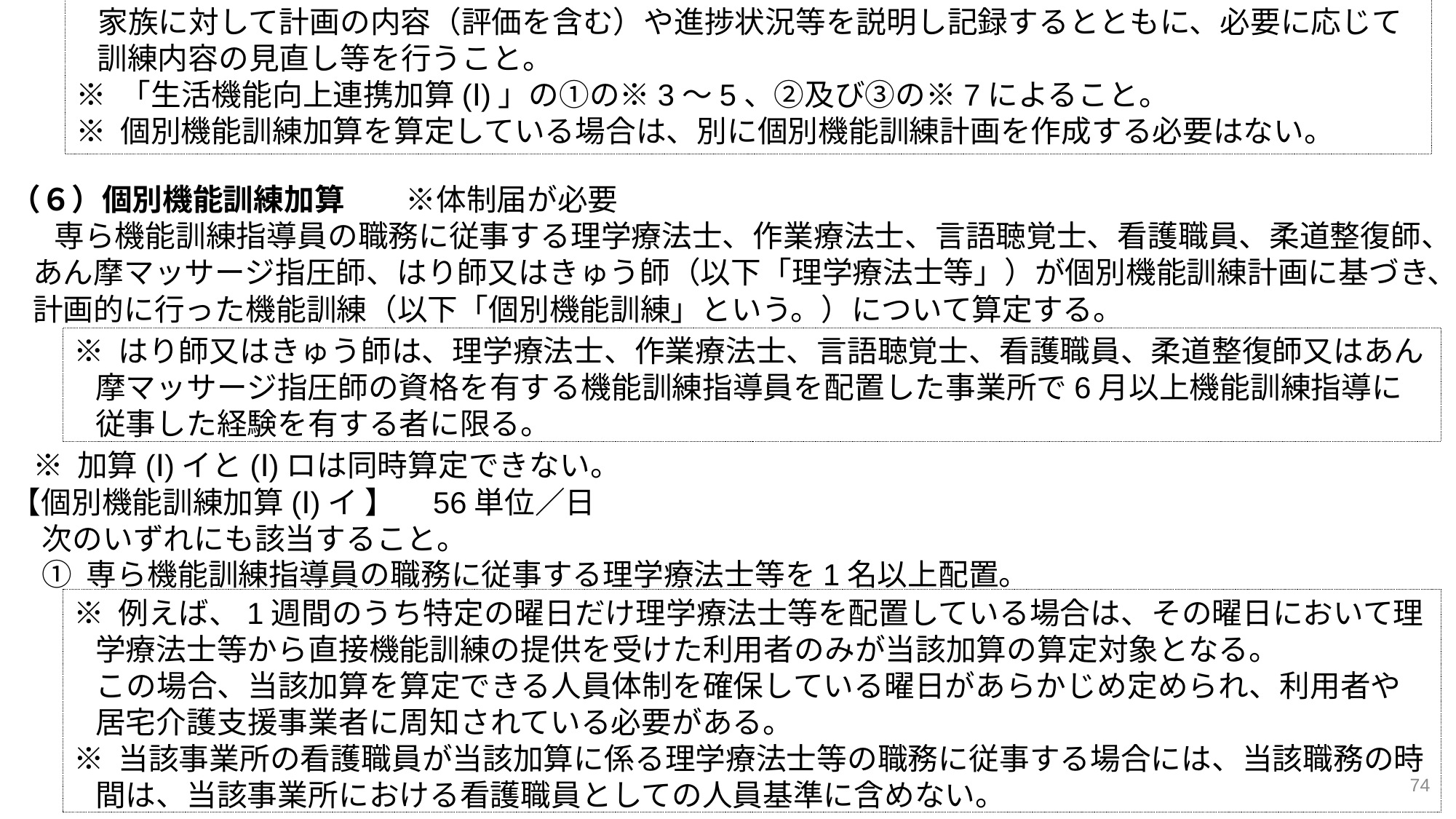

家族に対して計画の内容（評価を含む）や進捗状況等を説明し記録するとともに、必要に応じて訓練内容の見直し等を行うこと。
※ 「生活機能向上連携加算(Ⅰ)」の①の※3～5、②及び③の※7によること。
※ 個別機能訓練加算を算定している場合は、別に個別機能訓練計画を作成する必要はない。
（６）個別機能訓練加算　　※体制届が必要
専ら機能訓練指導員の職務に従事する理学療法士、作業療法士、言語聴覚士、看護職員、柔道整復師、あん摩マッサージ指圧師、はり師又はきゅう師（以下「理学療法士等」）が個別機能訓練計画に基づき、計画的に行った機能訓練（以下「個別機能訓練」という。）について算定する。

※ 加算(Ⅰ)イと(Ⅰ)ロは同時算定できない。
【個別機能訓練加算(Ⅰ)イ 】　56単位／日
次のいずれにも該当すること。
① 専ら機能訓練指導員の職務に従事する理学療法士等を1名以上配置。

※ はり師又はきゅう師は、理学療法士、作業療法士、言語聴覚士、看護職員、柔道整復師又はあん摩マッサージ指圧師の資格を有する機能訓練指導員を配置した事業所で6月以上機能訓練指導に従事した経験を有する者に限る。
※ 例えば、1週間のうち特定の曜日だけ理学療法士等を配置している場合は、その曜日において理学療法士等から直接機能訓練の提供を受けた利用者のみが当該加算の算定対象となる。
この場合、当該加算を算定できる人員体制を確保している曜日があらかじめ定められ、利用者や居宅介護支援事業者に周知されている必要がある。
※ 当該事業所の看護職員が当該加算に係る理学療法士等の職務に従事する場合には、当該職務の時間は、当該事業所における看護職員としての人員基準に含めない。
74